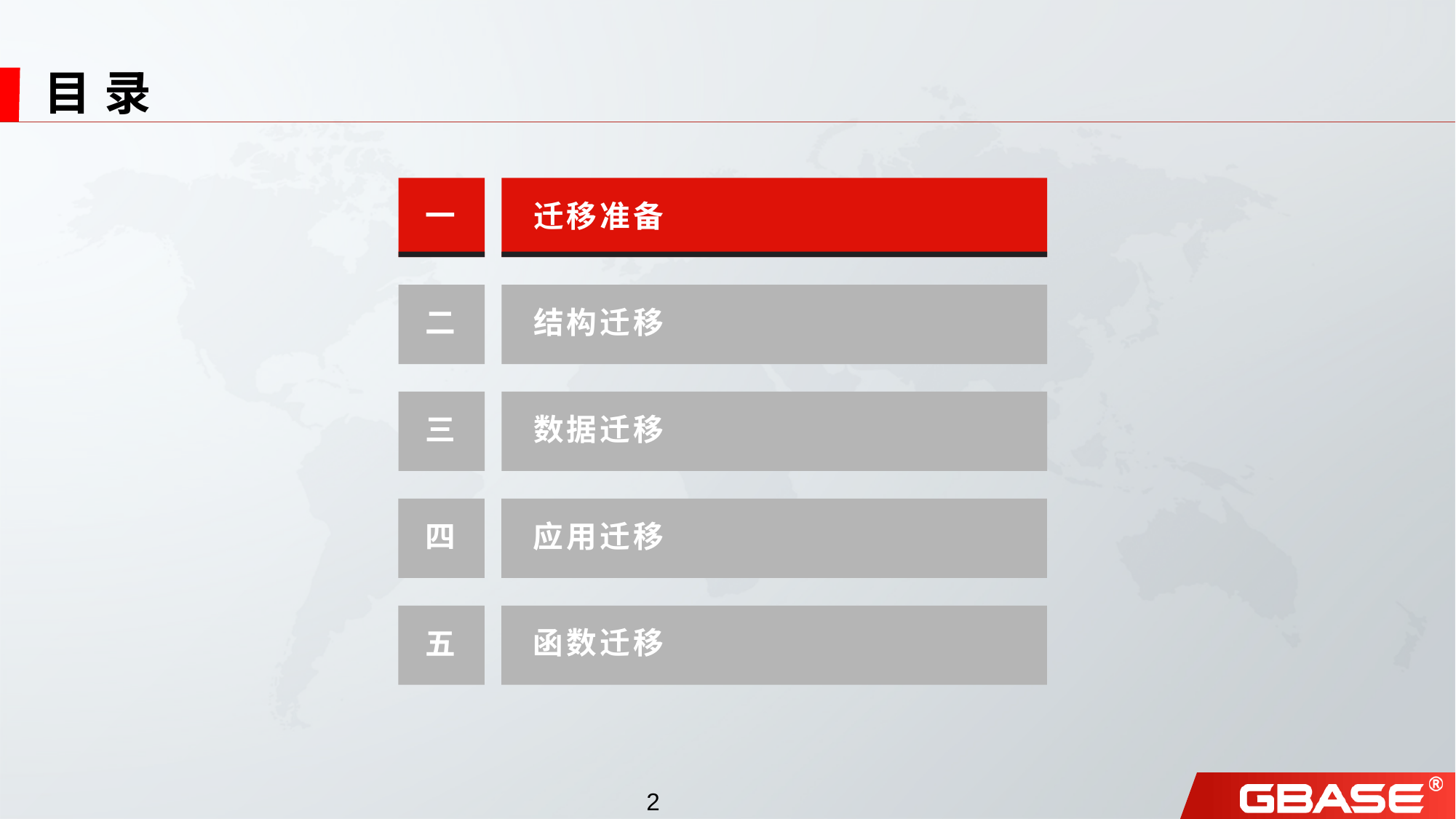

# 目 录

一
迁移准备

结构迁移
二

数据迁移
三

应用迁移
四

函数迁移
五